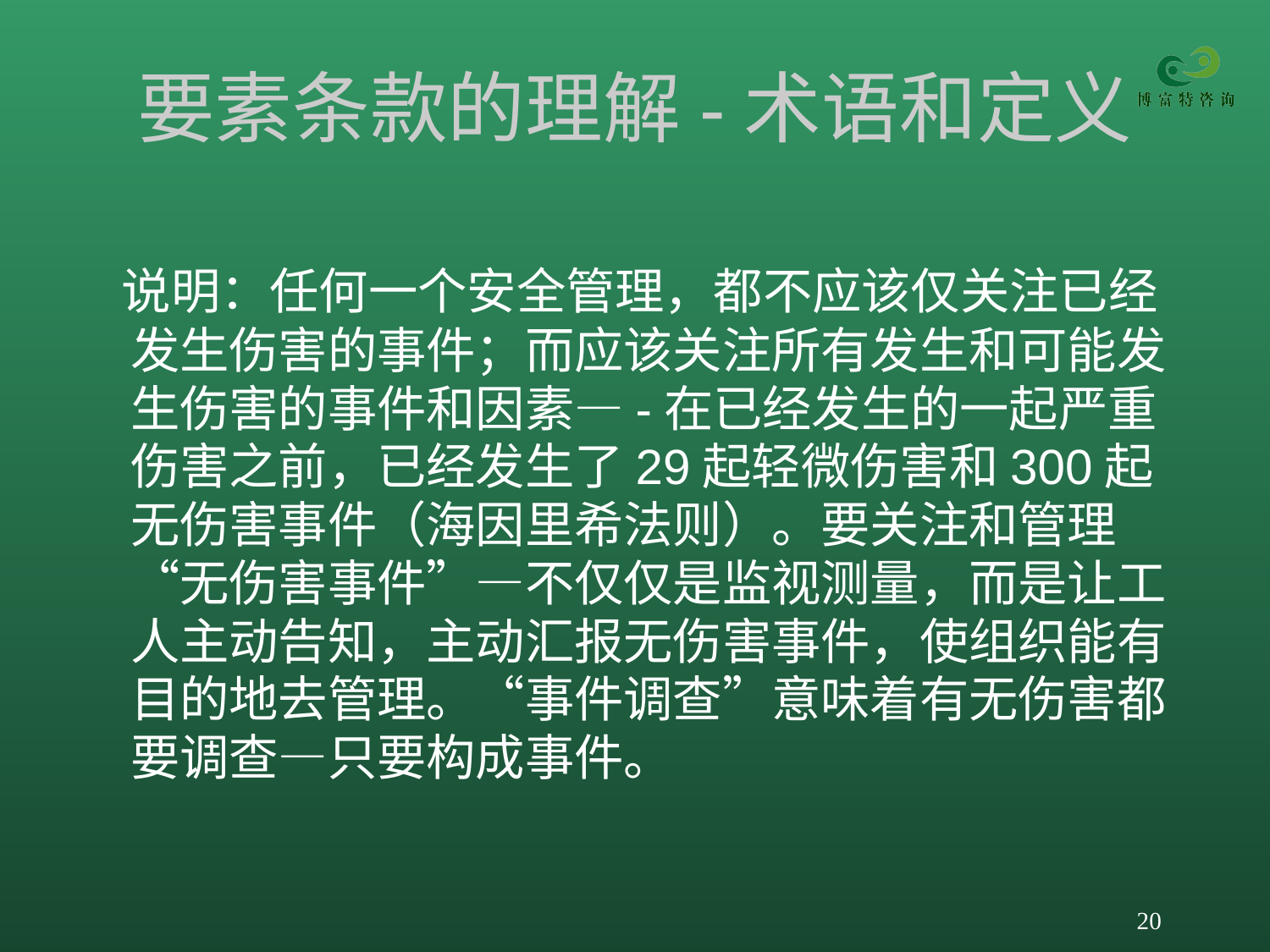

要素条款的理解-术语和定义

  说明：任何一个安全管理，都不应该仅关注已经发生伤害的事件；而应该关注所有发生和可能发生伤害的事件和因素—-在已经发生的一起严重伤害之前，已经发生了29起轻微伤害和300起无伤害事件（海因里希法则）。要关注和管理“无伤害事件”—不仅仅是监视测量，而是让工人主动告知，主动汇报无伤害事件，使组织能有目的地去管理。“事件调查”意味着有无伤害都要调查—只要构成事件。
20